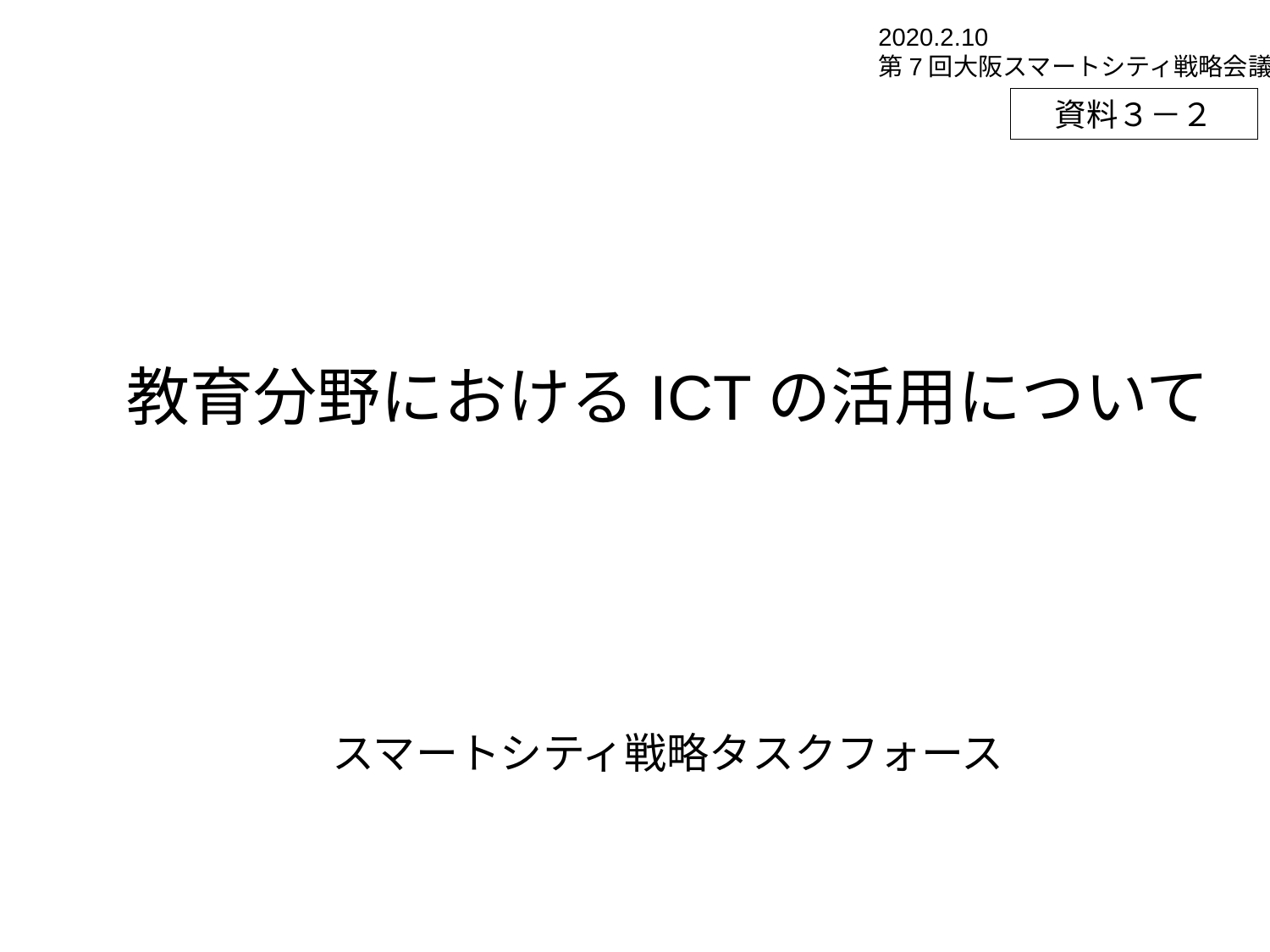

2020.2.10
第7回大阪スマートシティ戦略会議
　資料３－２
教育分野におけるICTの活用について
スマートシティ戦略タスクフォース